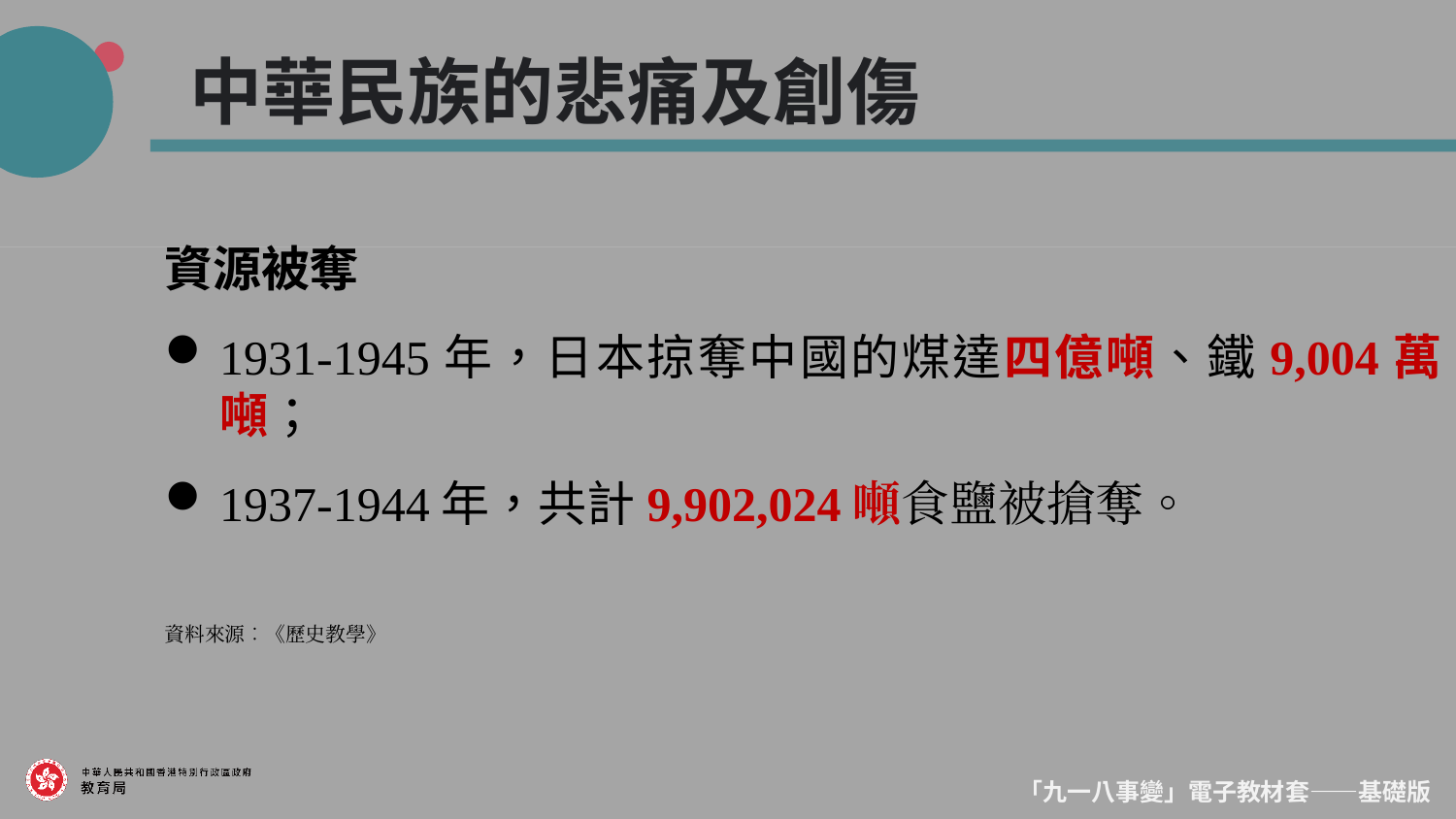

中華民族的悲痛及創傷

資源被奪
1931-1945年，日本掠奪中國的煤達四億噸、鐵9,004萬噸；
1937-1944年，共計9,902,024噸食鹽被搶奪。

資料來源︰《歷史教學》